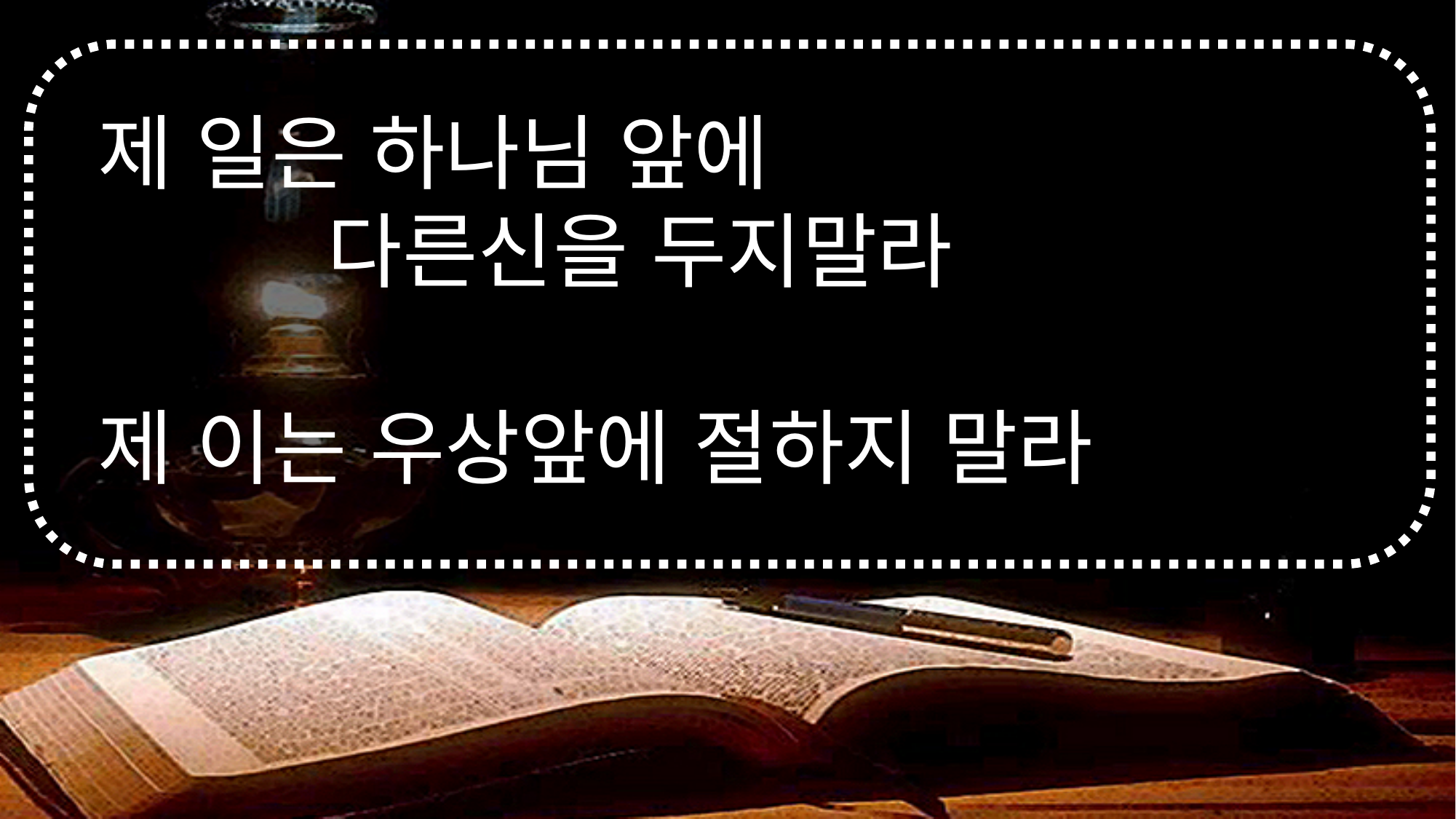

# 제 일은 하나님 앞에 다른신을 두지말라 제 이는 우상앞에 절하지 말라